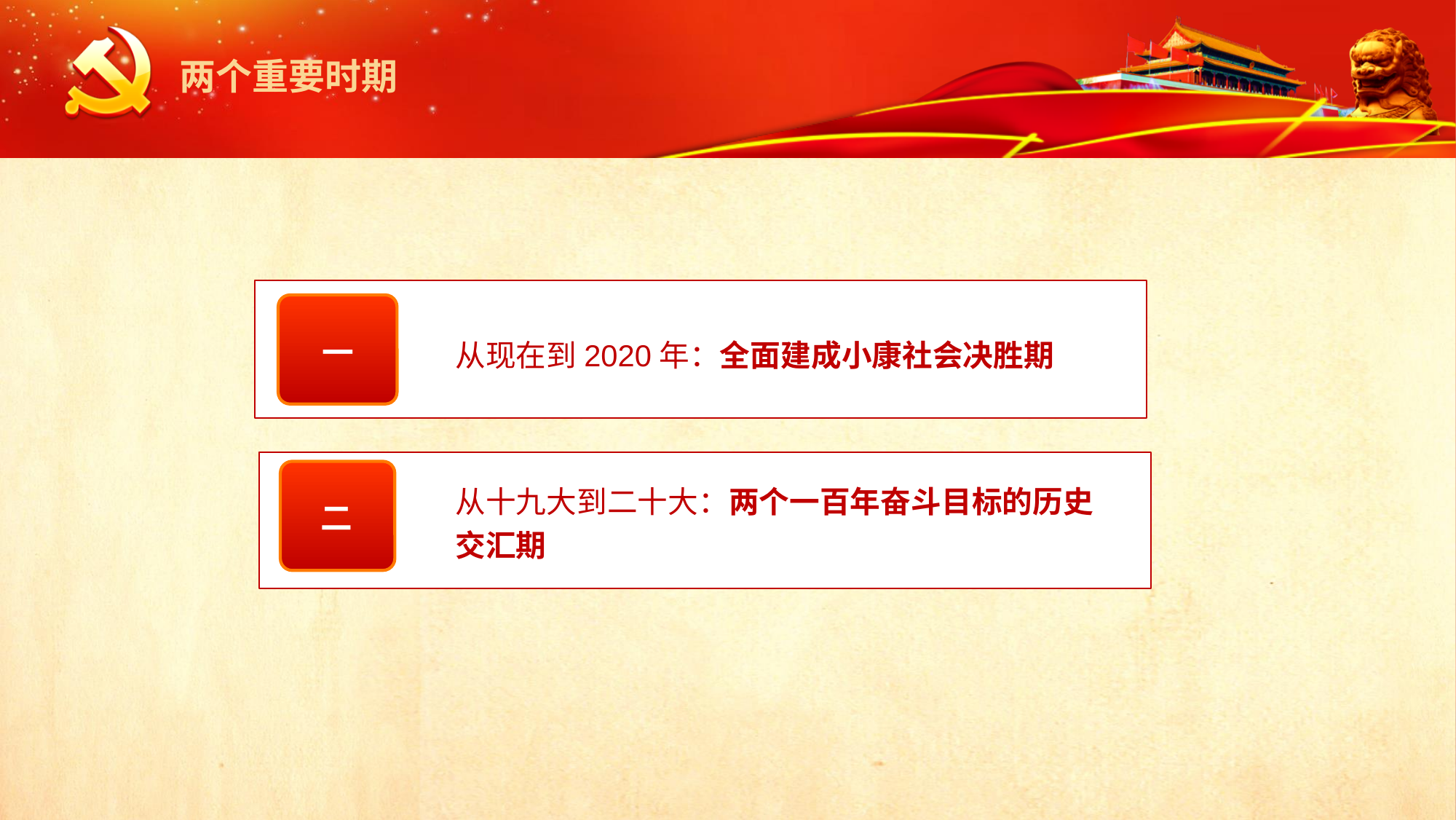

两个重要时期

一
从现在到2020年：全面建成小康社会决胜期

二
从十九大到二十大：两个一百年奋斗目标的历史交汇期